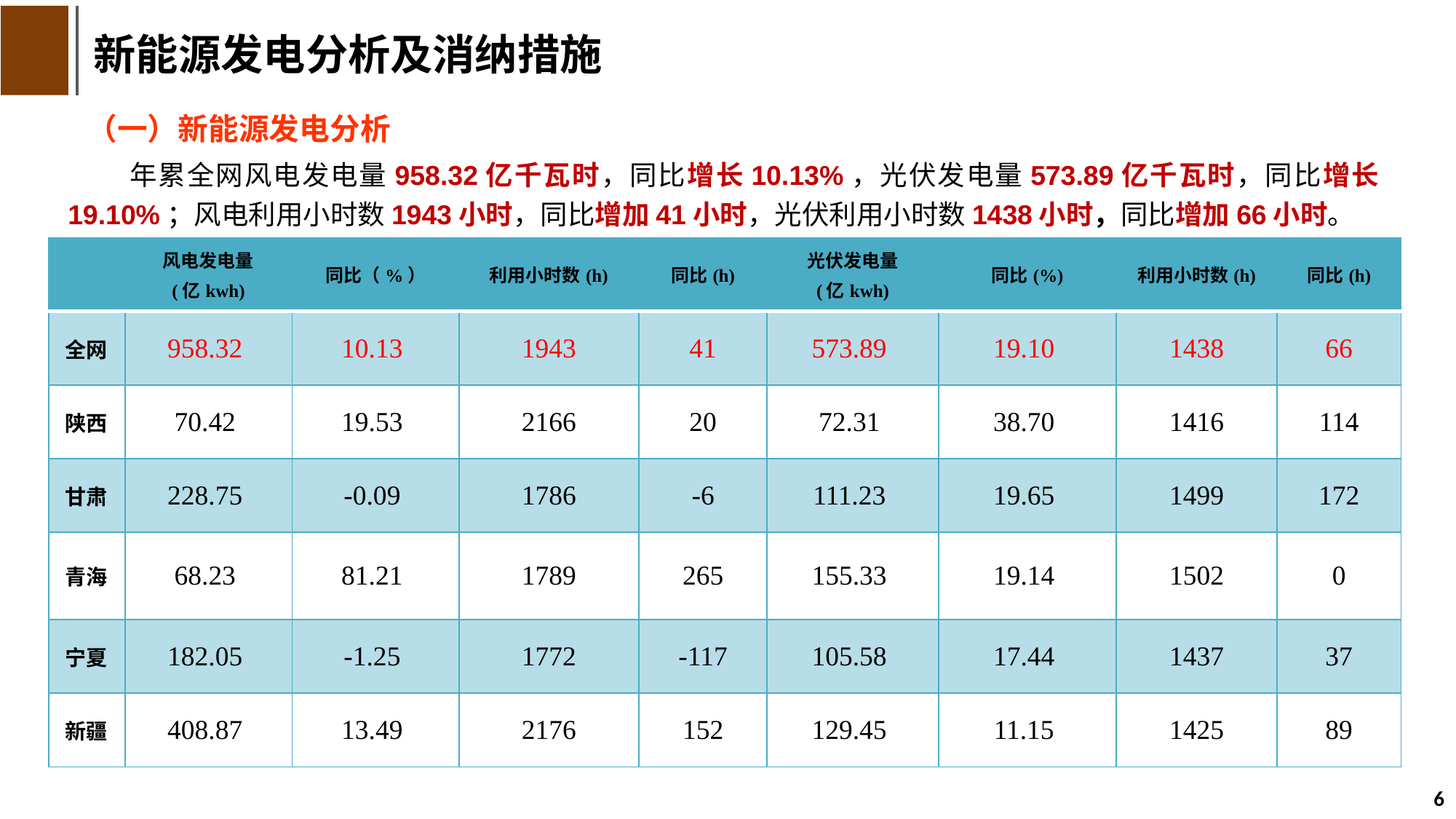

新能源发电分析及消纳措施
（一）新能源发电分析
       年累全网风电发电量958.32亿千瓦时，同比增长10.13%，光伏发电量573.89亿千瓦时，同比增长19.10%；风电利用小时数1943小时，同比增加41小时，光伏利用小时数1438小时，同比增加66小时。
|  | 风电发电量 (亿kwh) | 同比（%） | 利用小时数(h) | 同比(h) | 光伏发电量 (亿kwh) | 同比(%) | 利用小时数(h) | 同比(h) |
| --- | --- | --- | --- | --- | --- | --- | --- | --- |
| 全网 | 958.32 | 10.13 | 1943 | 41 | 573.89 | 19.10 | 1438 | 66 |
| 陕西 | 70.42 | 19.53 | 2166 | 20 | 72.31 | 38.70 | 1416 | 114 |
| 甘肃 | 228.75 | -0.09 | 1786 | -6 | 111.23 | 19.65 | 1499 | 172 |
| 青海 | 68.23 | 81.21 | 1789 | 265 | 155.33 | 19.14 | 1502 | 0 |
| 宁夏 | 182.05 | -1.25 | 1772 | -117 | 105.58 | 17.44 | 1437 | 37 |
| 新疆 | 408.87 | 13.49 | 2176 | 152 | 129.45 | 11.15 | 1425 | 89 |
6